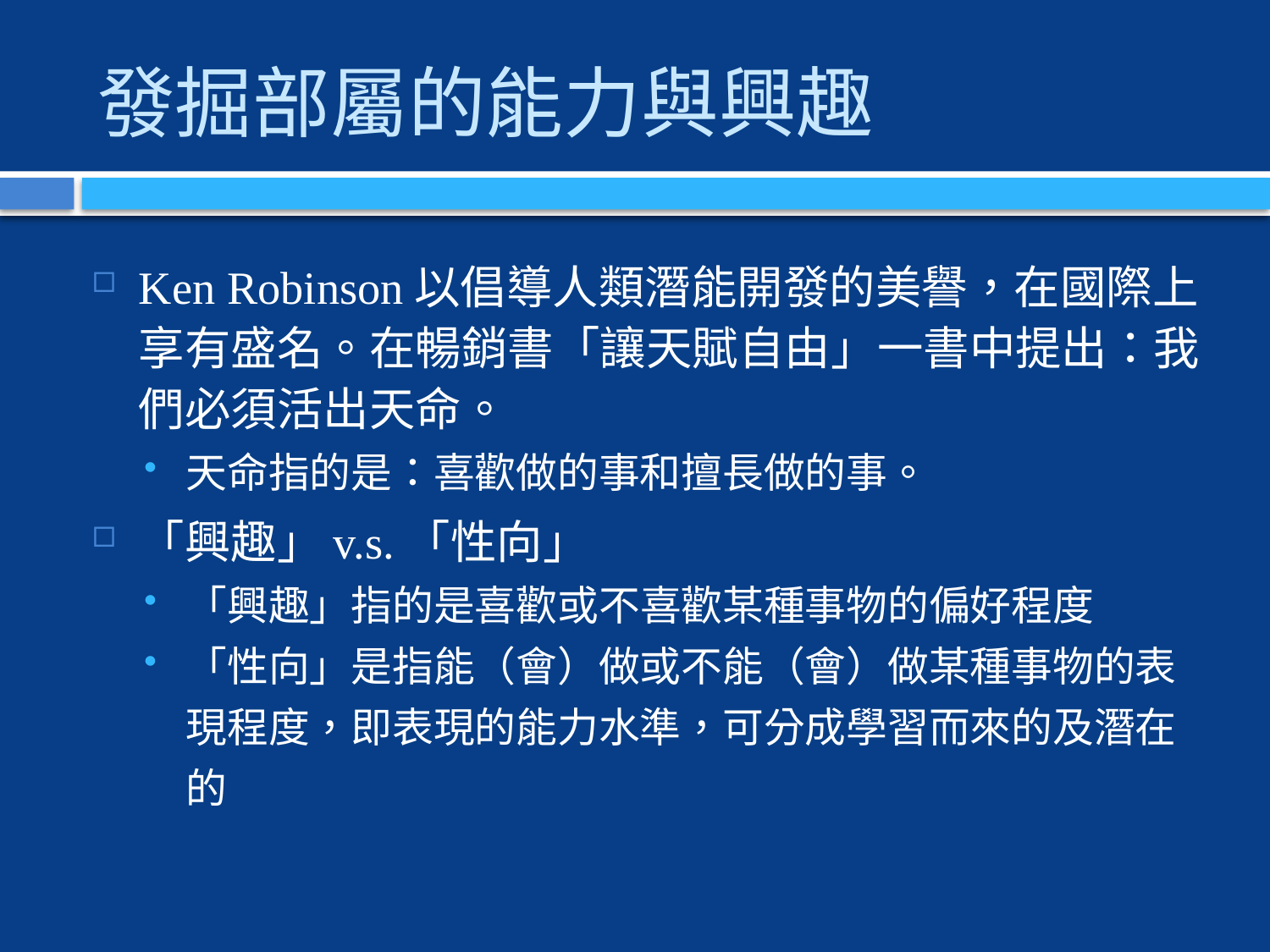

# 發掘部屬的能力與興趣
Ken Robinson以倡導人類潛能開發的美譽，在國際上享有盛名。在暢銷書「讓天賦自由」一書中提出：我們必須活出天命。
天命指的是：喜歡做的事和擅長做的事。
「興趣」v.s.「性向」
「興趣」指的是喜歡或不喜歡某種事物的偏好程度
「性向」是指能（會）做或不能（會）做某種事物的表現程度，即表現的能力水準，可分成學習而來的及潛在的